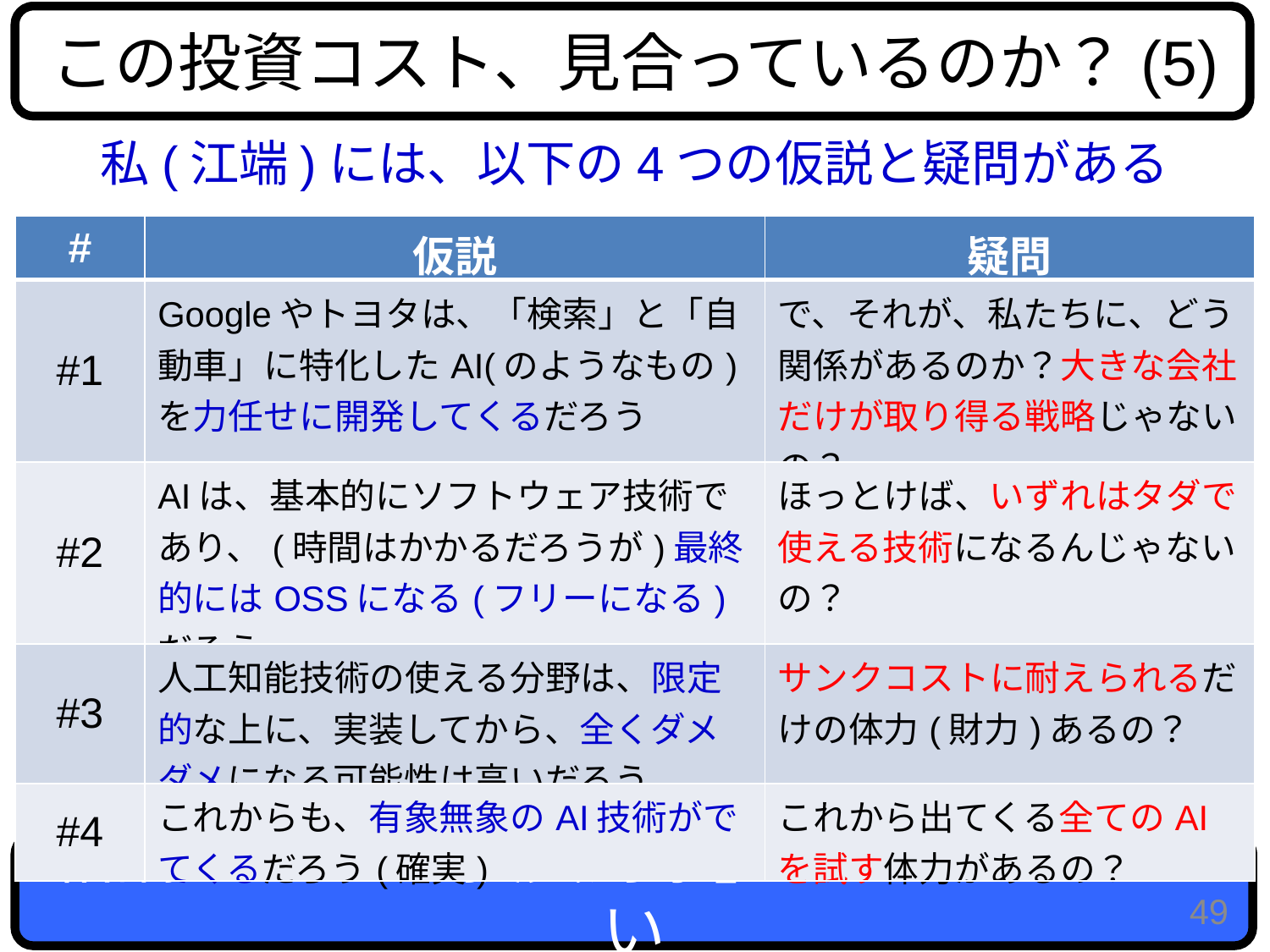

この投資コスト、見合っているのか？(5)
私(江端)には、以下の4つの仮説と疑問がある
| # | 仮説 | 疑問 |
| --- | --- | --- |
| #1 | Googleやトヨタは、「検索」と「自動車」に特化したAI(のようなもの)を力任せに開発してくるだろう | で、それが、私たちに、どう関係があるのか？大きな会社だけが取り得る戦略じゃないの？ |
| #2 | AIは、基本的にソフトウェア技術であり、(時間はかかるだろうが)最終的にはOSSになる(フリーになる)だろう | ほっとけば、いずれはタダで使える技術になるんじゃないの？ |
| #3 | 人工知能技術の使える分野は、限定的な上に、実装してから、全くダメダメになる可能性は高いだろう | サンクコストに耐えられるだけの体力(財力)あるの？ |
| #4 | これからも、有象無象のAI技術がでてくるだろう(確実) | これから出てくる全てのAIを試す体力があるの？ |
結論：AIは「投資対象」とすべきではない
49